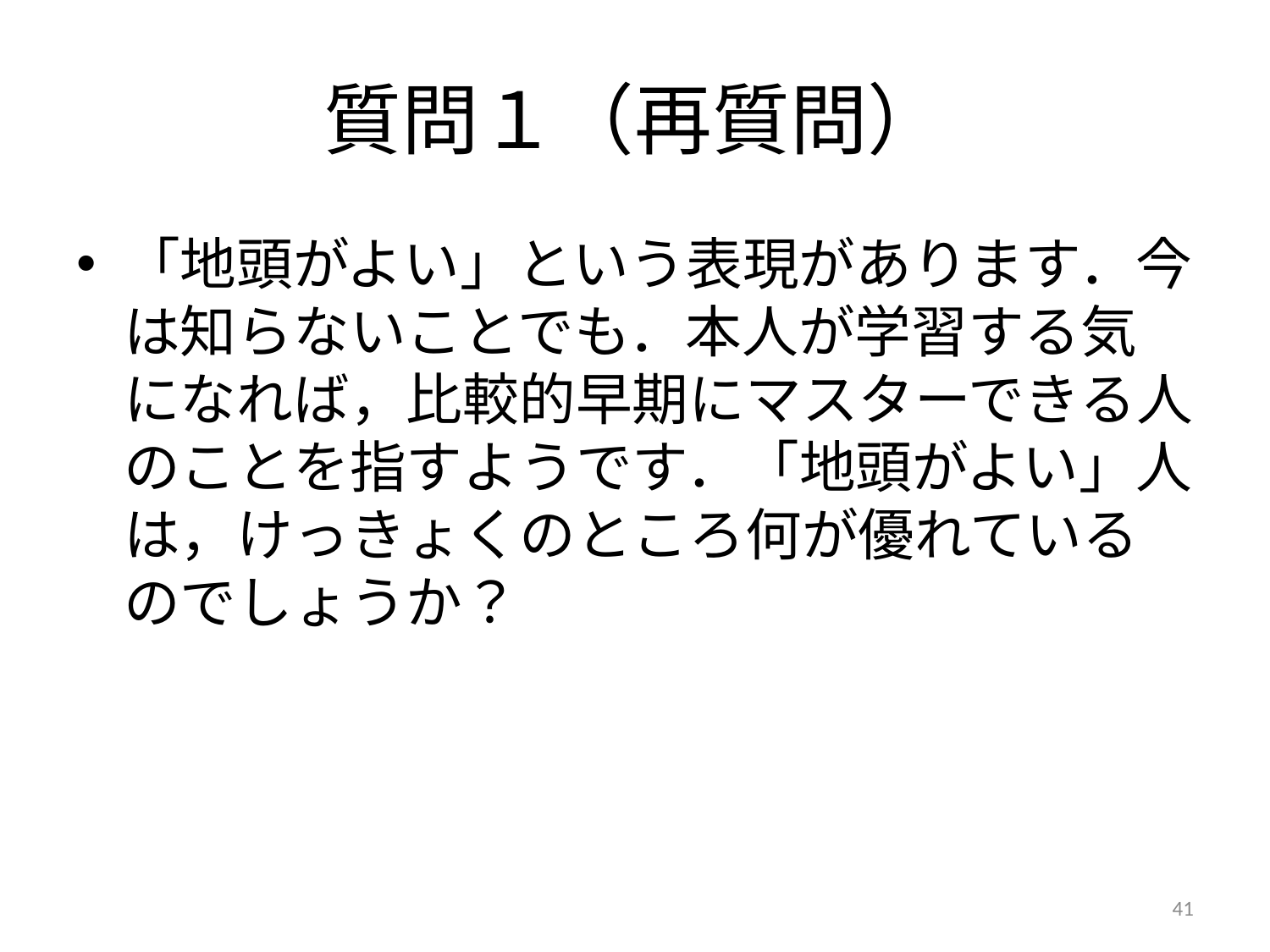

# 質問１（再質問）
「地頭がよい」という表現があります．今は知らないことでも．本人が学習する気になれば，比較的早期にマスターできる人のことを指すようです．「地頭がよい」人は，けっきょくのところ何が優れているのでしょうか？
41